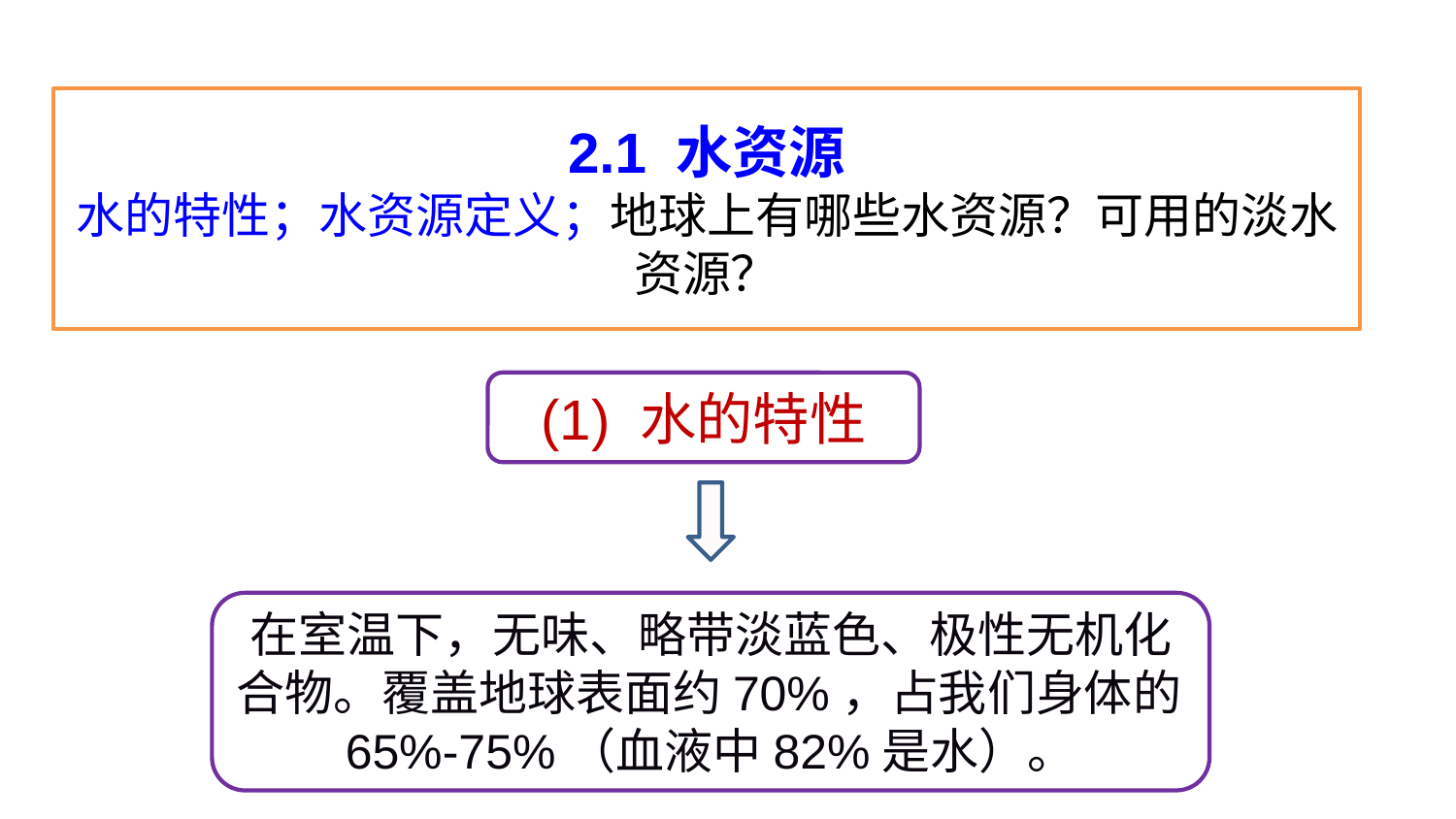

# 2.1 水资源 水的特性；水资源定义；地球上有哪些水资源？可用的淡水资源？
(1) 水的特性

在室温下，无味、略带淡蓝色、极性无机化合物。覆盖地球表面约70%，占我们身体的65%-75%（血液中82%是水）。